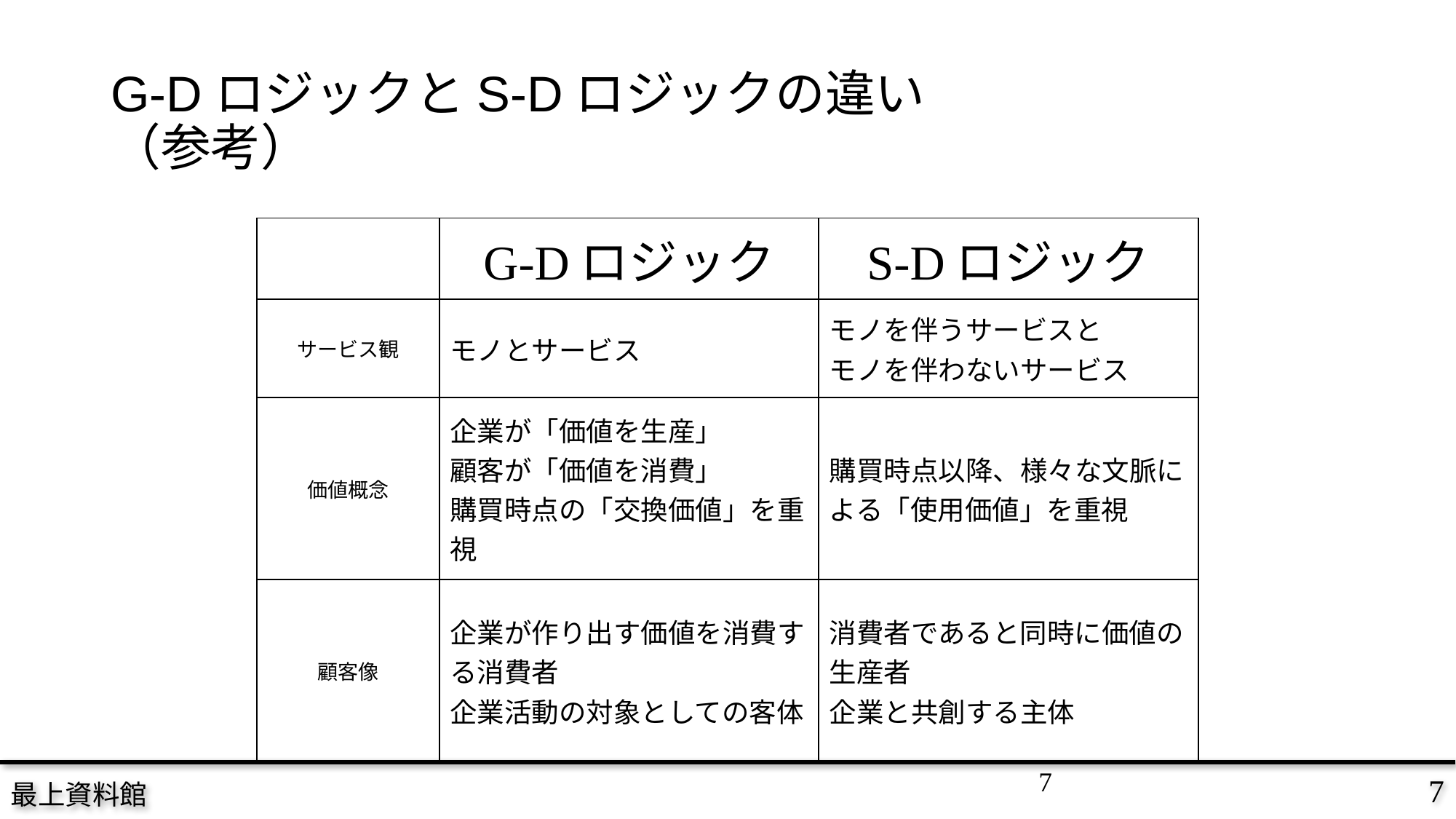

# G-DロジックとS-Dロジックの違い （参考）
|  | G-Dロジック | S-Dロジック |
| --- | --- | --- |
| サービス観 | モノとサービス | モノを伴うサービスと モノを伴わないサービス |
| 価値概念 | 企業が「価値を生産」 顧客が「価値を消費」 購買時点の「交換価値」を重視 | 購買時点以降、様々な文脈による「使用価値」を重視 |
| 顧客像 | 企業が作り出す価値を消費する消費者 企業活動の対象としての客体 | 消費者であると同時に価値の生産者 企業と共創する主体 |
7